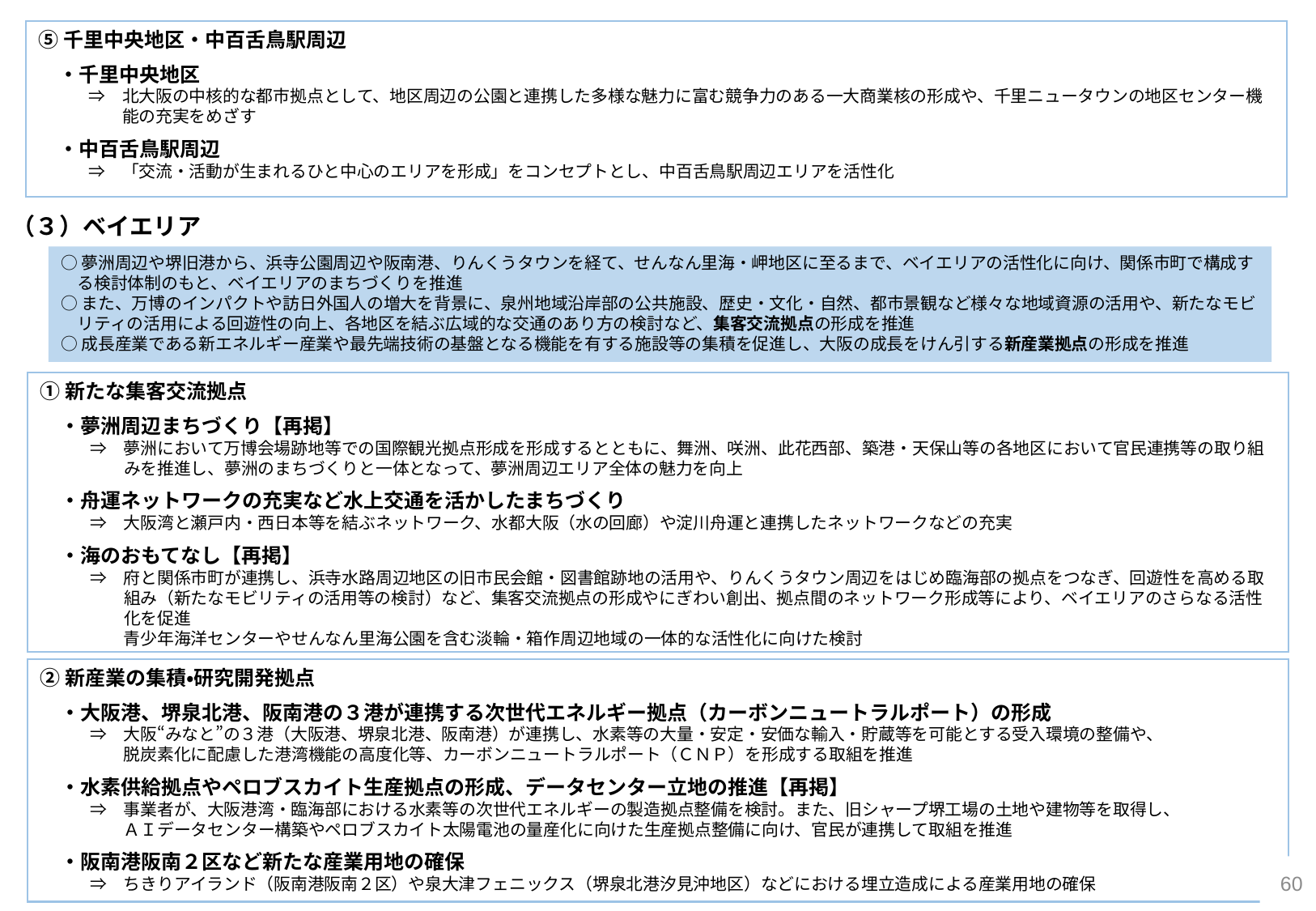

⑤千里中央地区・中百舌鳥駅周辺
　・千里中央地区
　　　⇒　北大阪の中核的な都市拠点として、地区周辺の公園と連携した多様な魅力に富む競争力のある一大商業核の形成や、千里ニュータウンの地区センター機
　　　　　能の充実をめざす
　・中百舌鳥駅周辺
　　　⇒　「交流・活動が生まれるひと中心のエリアを形成」をコンセプトとし、中百舌鳥駅周辺エリアを活性化
（３）ベイエリア
○夢洲周辺や堺旧港から、浜寺公園周辺や阪南港、りんくうタウンを経て、せんなん里海・岬地区に至るまで、ベイエリアの活性化に向け、関係市町で構成す
　る検討体制のもと、ベイエリアのまちづくりを推進
○また、万博のインパクトや訪日外国人の増大を背景に、泉州地域沿岸部の公共施設、歴史・文化・自然、都市景観など様々な地域資源の活用や、新たなモビ
　リティの活用による回遊性の向上、各地区を結ぶ広域的な交通のあり方の検討など、集客交流拠点の形成を推進
○成長産業である新エネルギー産業や最先端技術の基盤となる機能を有する施設等の集積を促進し、大阪の成長をけん引する新産業拠点の形成を推進
①新たな集客交流拠点
　・夢洲周辺まちづくり【再掲】
　　　⇒　夢洲において万博会場跡地等での国際観光拠点形成を形成するとともに、舞洲、咲洲、此花西部、築港・天保山等の各地区において官民連携等の取り組
　　　　　みを推進し、夢洲のまちづくりと一体となって、夢洲周辺エリア全体の魅力を向上
　・舟運ネットワークの充実など水上交通を活かしたまちづくり
　　　⇒　大阪湾と瀬⼾内・⻄日本等を結ぶネットワーク、水都大阪（水の回廊）や淀川舟運と連携したネットワークなどの充実
　・海のおもてなし【再掲】
　　　⇒　府と関係市町が連携し、浜寺水路周辺地区の旧市民会館・図書館跡地の活用や、りんくうタウン周辺をはじめ臨海部の拠点をつなぎ、回遊性を高める取
　　　　　組み（新たなモビリティの活用等の検討）など、集客交流拠点の形成やにぎわい創出、拠点間のネットワーク形成等により、ベイエリアのさらなる活性
　　　　　化を促進
　　　　　青少年海洋センターやせんなん里海公園を含む淡輪・箱作周辺地域の一体的な活性化に向けた検討

②新産業の集積・研究開発拠点
　・大阪港、堺泉北港、阪南港の３港が連携する次世代エネルギー拠点（カーボンニュートラルポート）の形成
　　　⇒　大阪“みなと”の３港（大阪港、堺泉北港、阪南港）が連携し、水素等の大量・安定・安価な輸入・貯蔵等を可能とする受入環境の整備や、
　　　　　脱炭素化に配慮した港湾機能の高度化等、カーボンニュートラルポート（ＣＮＰ）を形成する取組を推進
　・水素供給拠点やペロブスカイト生産拠点の形成、データセンター立地の推進【再掲】
　　　⇒　事業者が、大阪港湾・臨海部における水素等の次世代エネルギーの製造拠点整備を検討。また、旧シャープ堺工場の土地や建物等を取得し、
　　　　　ＡＩデータセンター構築やペロブスカイト太陽電池の量産化に向けた生産拠点整備に向け、官民が連携して取組を推進
　・阪南港阪南２区など新たな産業用地の確保
　　　⇒　ちきりアイランド（阪南港阪南２区）や泉大津フェニックス（堺泉北港汐見沖地区）などにおける埋立造成による産業用地の確保
60